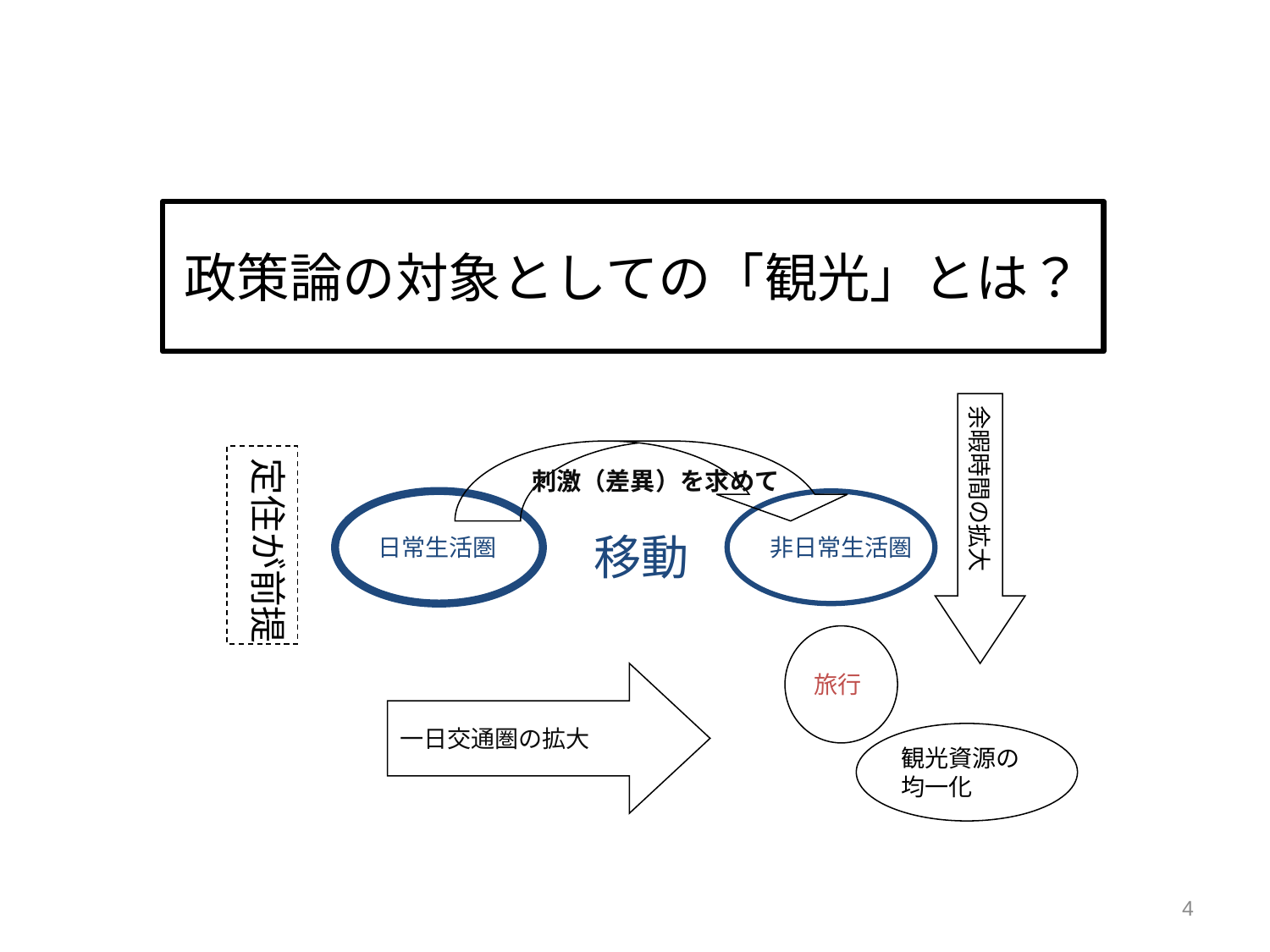

# 政策論の対象としての「観光」とは？
余暇時間の拡大
刺激（差異）を求めて
定住が前提
日常生活圏
非日常生活圏
移動
旅行
一日交通圏の拡大
観光資源の
均一化
4